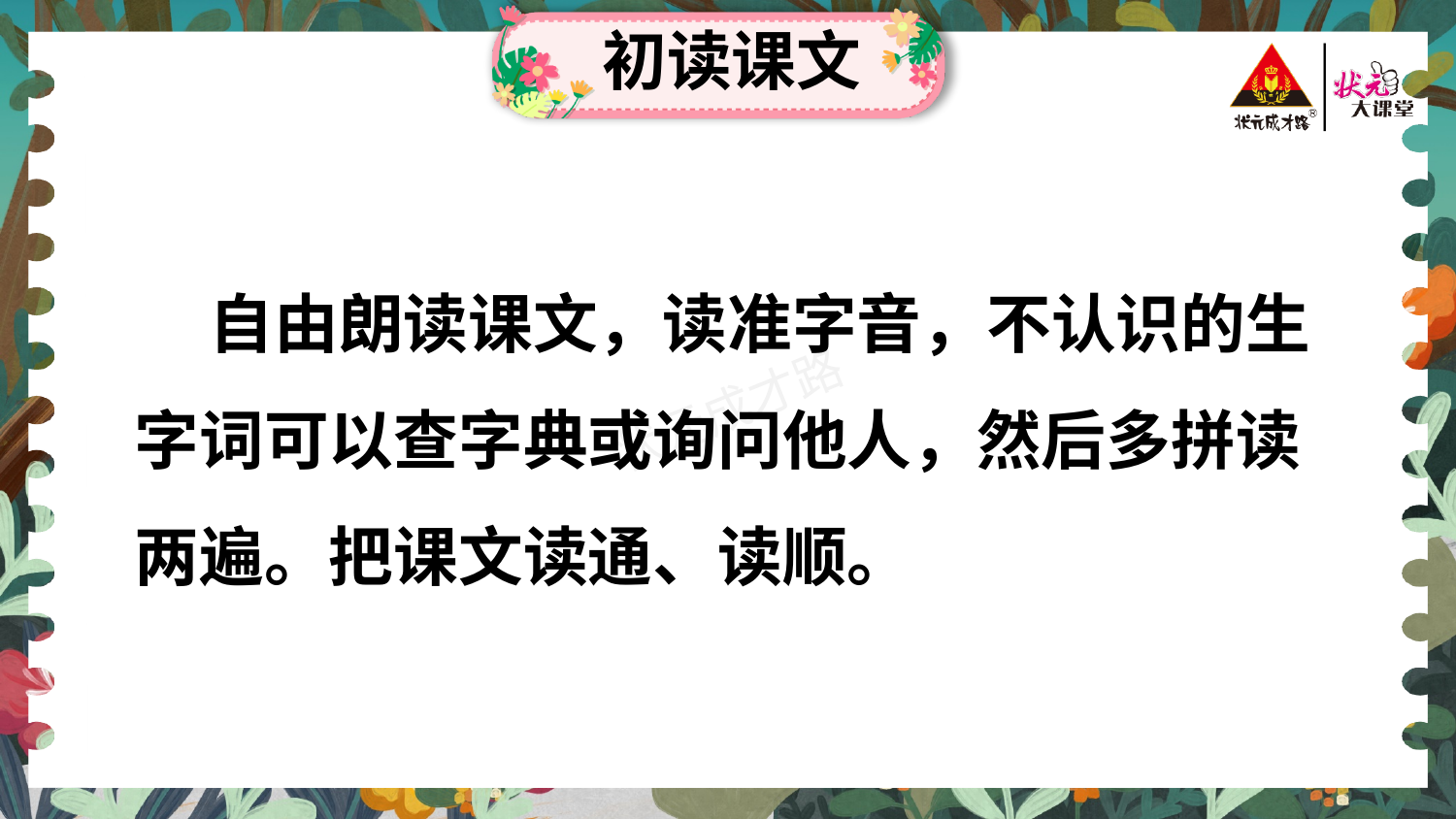

初读课文
    自由朗读课文，读准字音，不认识的生字词可以查字典或询问他人，然后多拼读两遍。把课文读通、读顺。